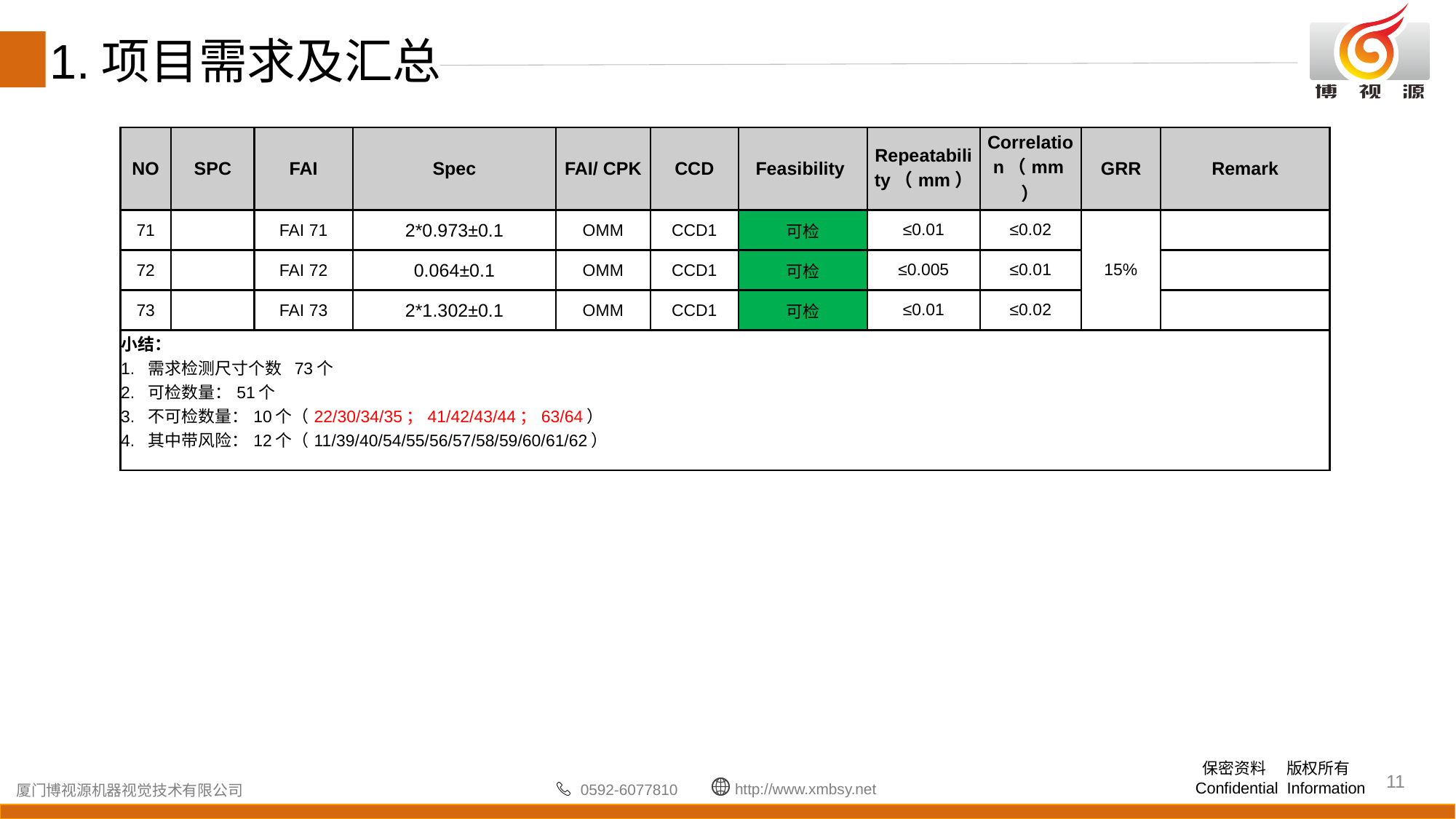

1.项目需求及汇总
| NO | SPC | FAI | Spec | FAI/ CPK | CCD | Feasibility | Repeatability（mm） | Correlation（mm） | GRR | Remark |
| --- | --- | --- | --- | --- | --- | --- | --- | --- | --- | --- |
| 71 |  | FAI 71 | 2\*0.973±0.1 | OMM | CCD1 | 可检 | ≤0.01 | ≤0.02 | 15% |  |
| 72 |  | FAI 72 | 0.064±0.1 | OMM | CCD1 | 可检 | ≤0.005 | ≤0.01 |  |  |
| 73 |  | FAI 73 | 2\*1.302±0.1 | OMM | CCD1 | 可检 | ≤0.01 | ≤0.02 |  |  |
| 小结： 需求检测尺寸个数 73个 可检数量：51个 不可检数量：10个（22/30/34/35；41/42/43/44；63/64） 其中带风险：12个（11/39/40/54/55/56/57/58/59/60/61/62） |  |  |  |  |  |  |  |  |  |  |
11